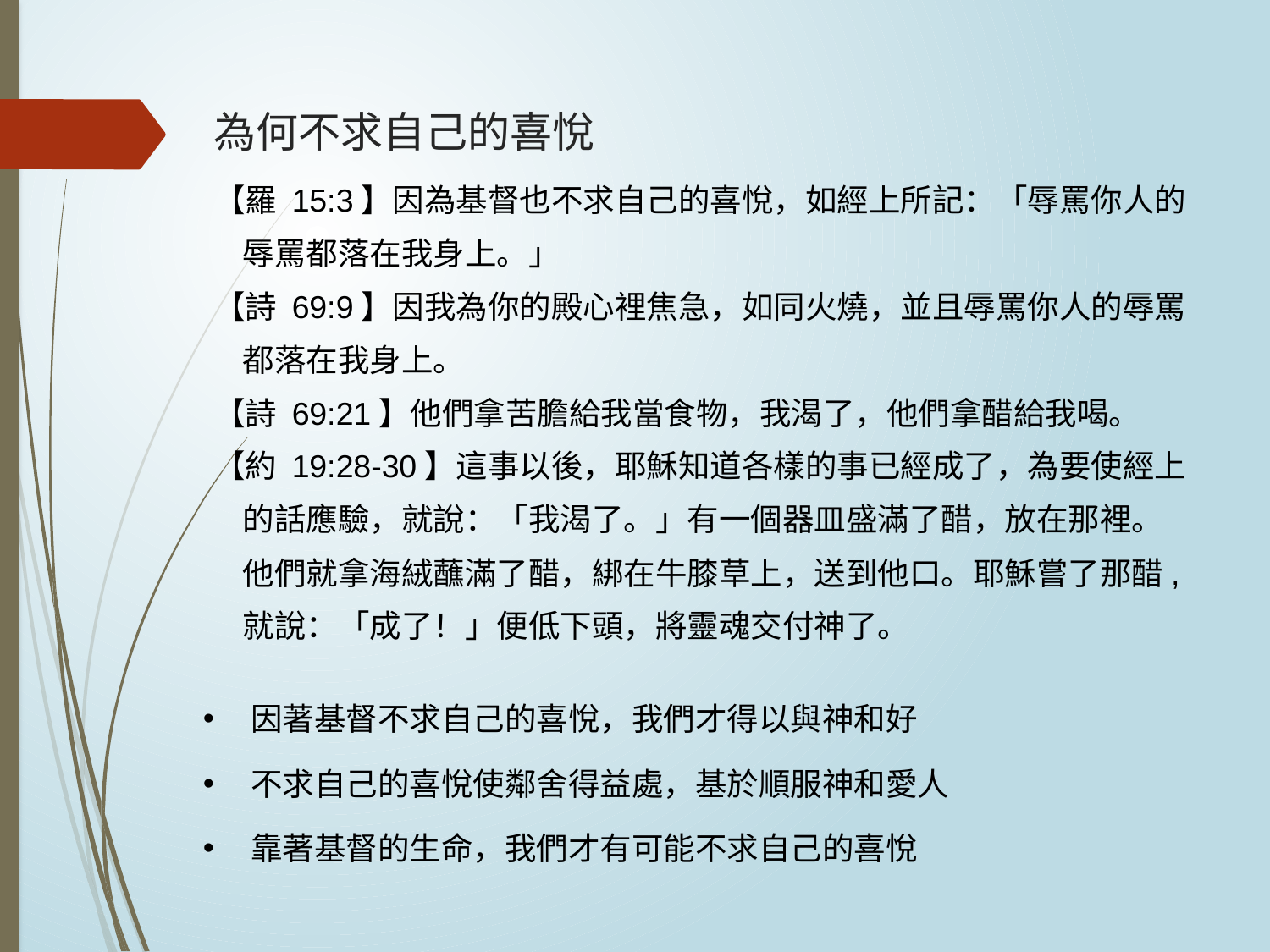

# 為何不求自己的喜悅
【羅 15:3】因為基督也不求自己的喜悅，如經上所記：「辱罵你人的
   辱罵都落在我身上。」
【詩 69:9】因我為你的殿心裡焦急，如同火燒，並且辱罵你人的辱罵
   都落在我身上。
【詩 69:21】他們拿苦膽給我當食物，我渴了，他們拿醋給我喝。
【約 19:28-30】這事以後，耶穌知道各樣的事已經成了，為要使經上
   的話應驗，就說：「我渴了。」有一個器皿盛滿了醋，放在那裡。
   他們就拿海絨蘸滿了醋，綁在牛膝草上，送到他口。耶穌嘗了那醋,
   就說：「成了！」便低下頭，將靈魂交付神了。
因著基督不求自己的喜悅，我們才得以與神和好
不求自己的喜悅使鄰舍得益處，基於順服神和愛人
靠著基督的生命，我們才有可能不求自己的喜悅